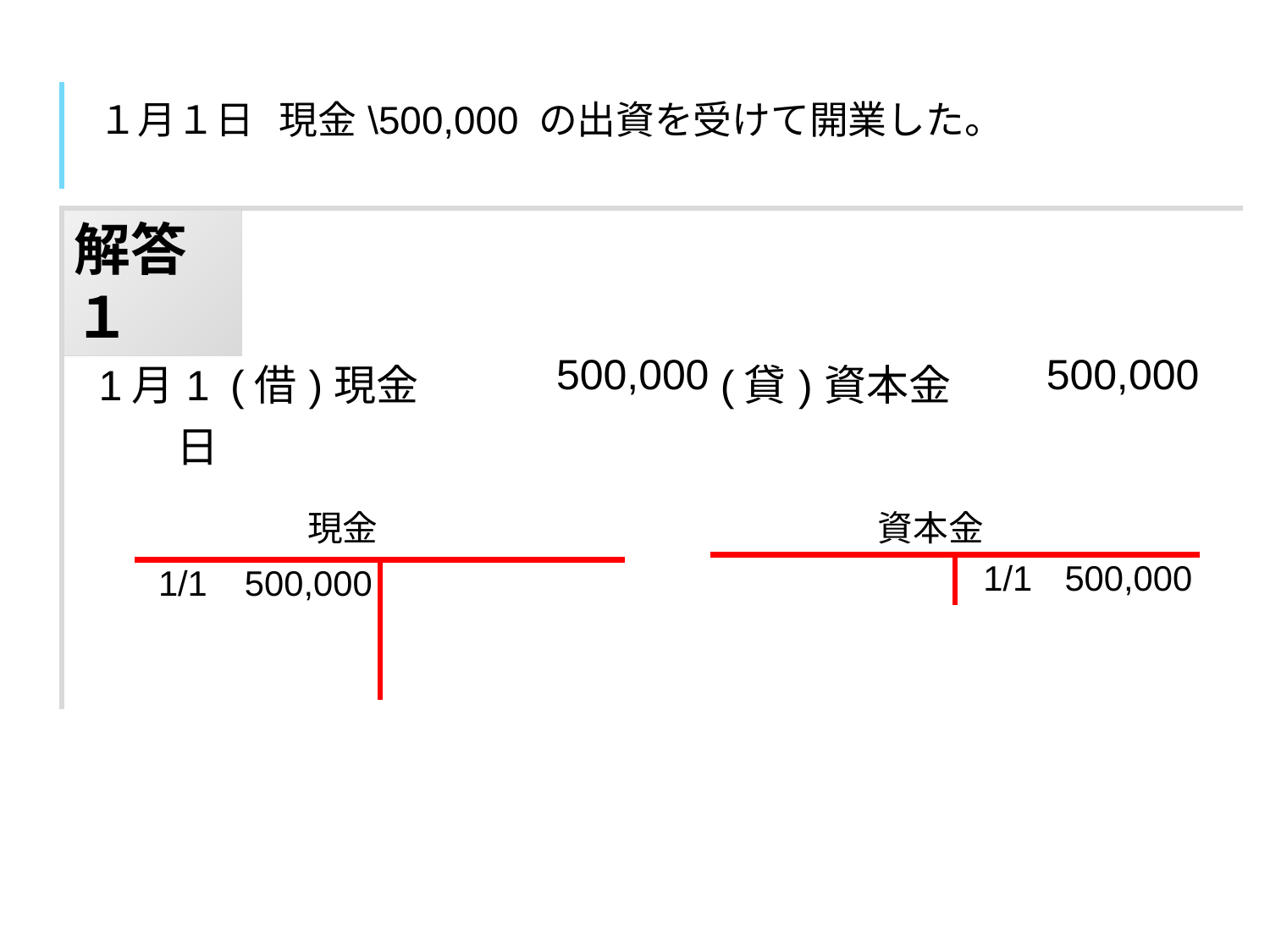

| １月１日 | 現金\500,000 の出資を受けて開業した。 |
| --- | --- |
解答１

| 1月1日 | (借) | 現金 | 500,000 | (貸) | 資本金 | 500,000 |
| --- | --- | --- | --- | --- | --- | --- |
現金
資本金
1/1
 500,000
1/1
 500,000